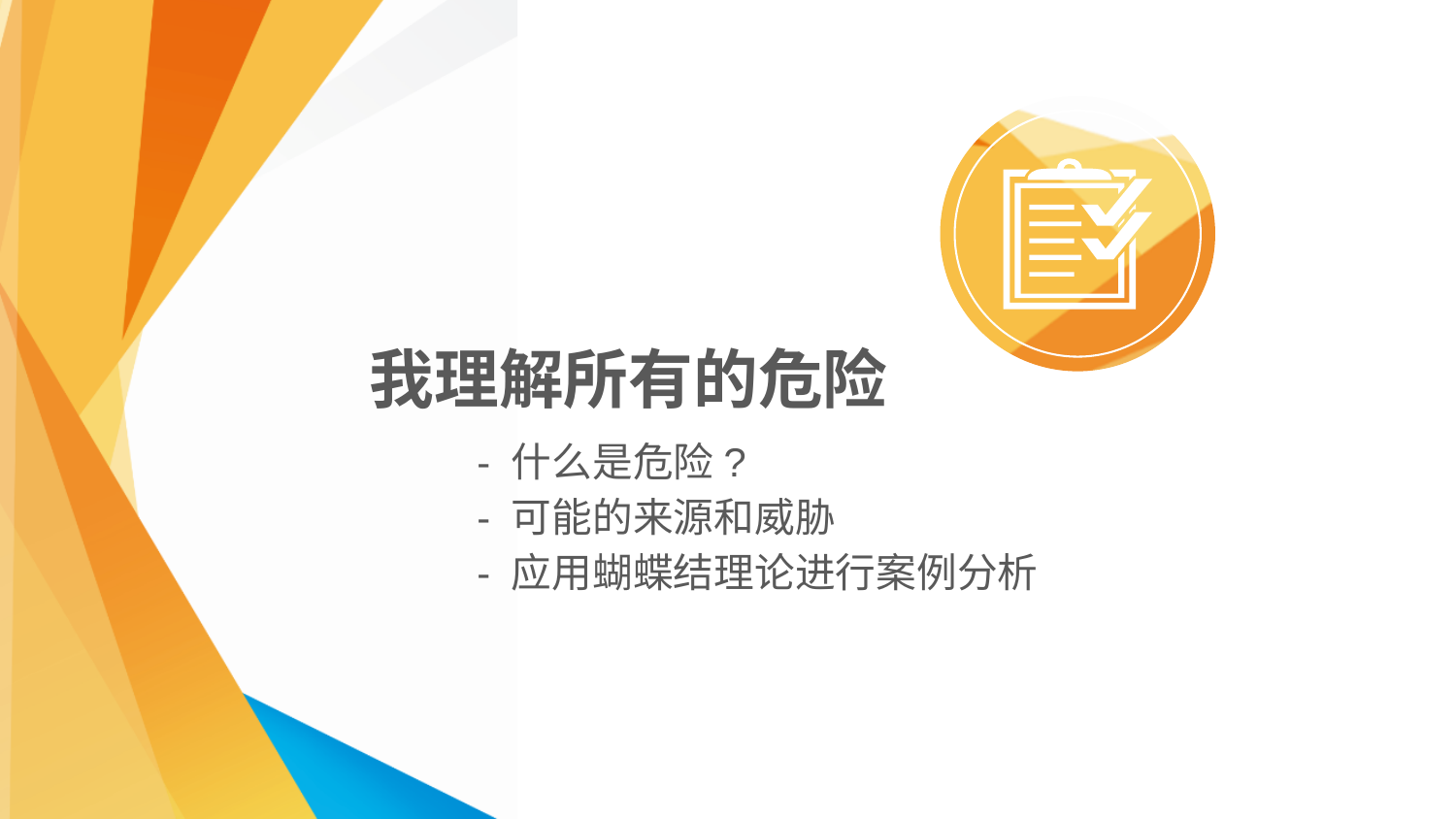

我理解所有的危险
- 什么是危险?
- 可能的来源和威胁
- 应用蝴蝶结理论进行案例分析